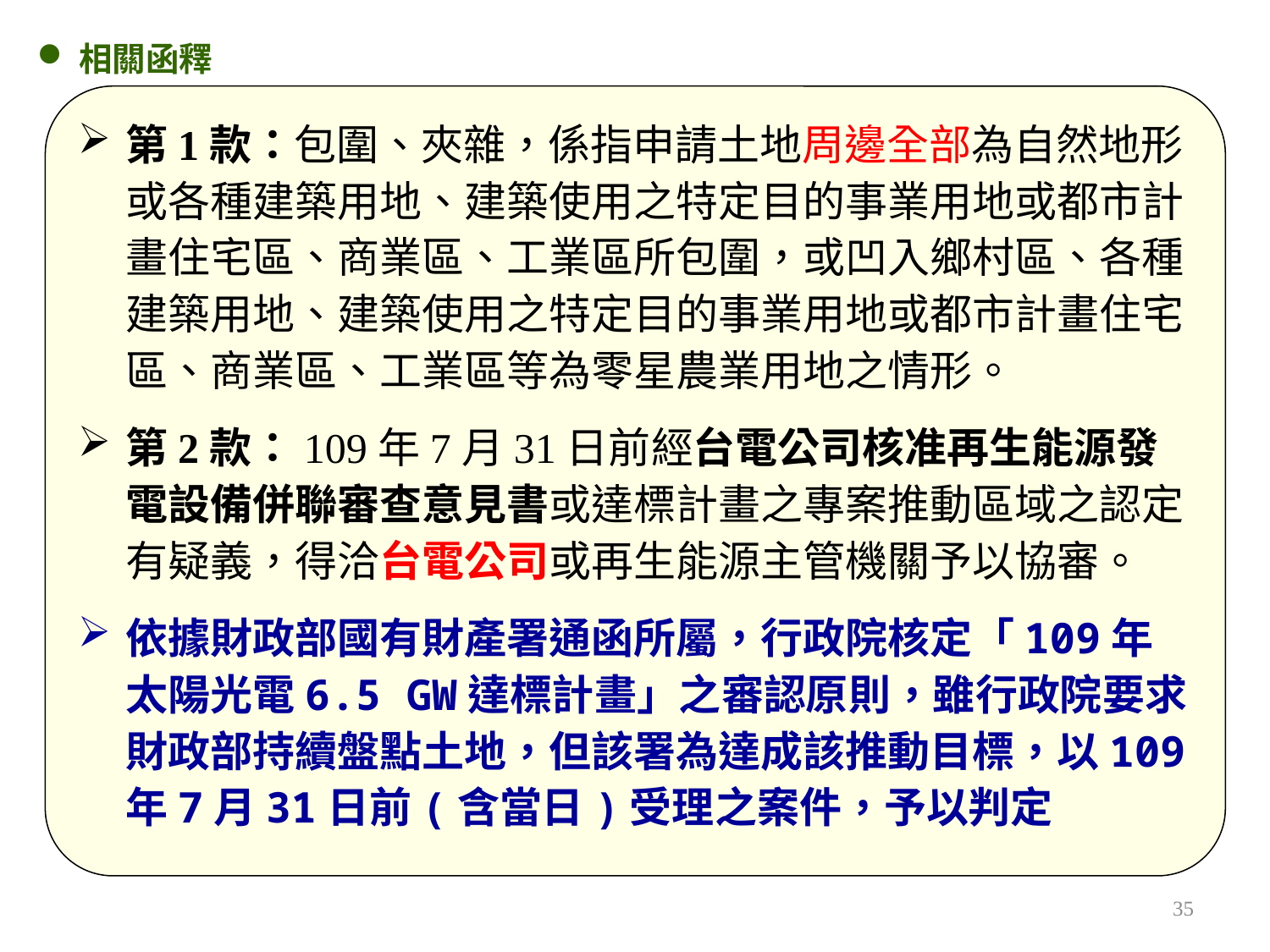

相關函釋
第1款：包圍、夾雜，係指申請土地周邊全部為自然地形或各種建築用地、建築使用之特定目的事業用地或都市計畫住宅區、商業區、工業區所包圍，或凹入鄉村區、各種建築用地、建築使用之特定目的事業用地或都市計畫住宅區、商業區、工業區等為零星農業用地之情形。
第2款：109年7月31日前經台電公司核准再生能源發電設備併聯審查意見書或達標計畫之專案推動區域之認定有疑義，得洽台電公司或再生能源主管機關予以協審。
依據財政部國有財產署通函所屬，行政院核定「109年太陽光電6.5 GW達標計畫」之審認原則，雖行政院要求財政部持續盤點土地，但該署為達成該推動目標，以109年7月31日前(含當日)受理之案件，予以判定

35